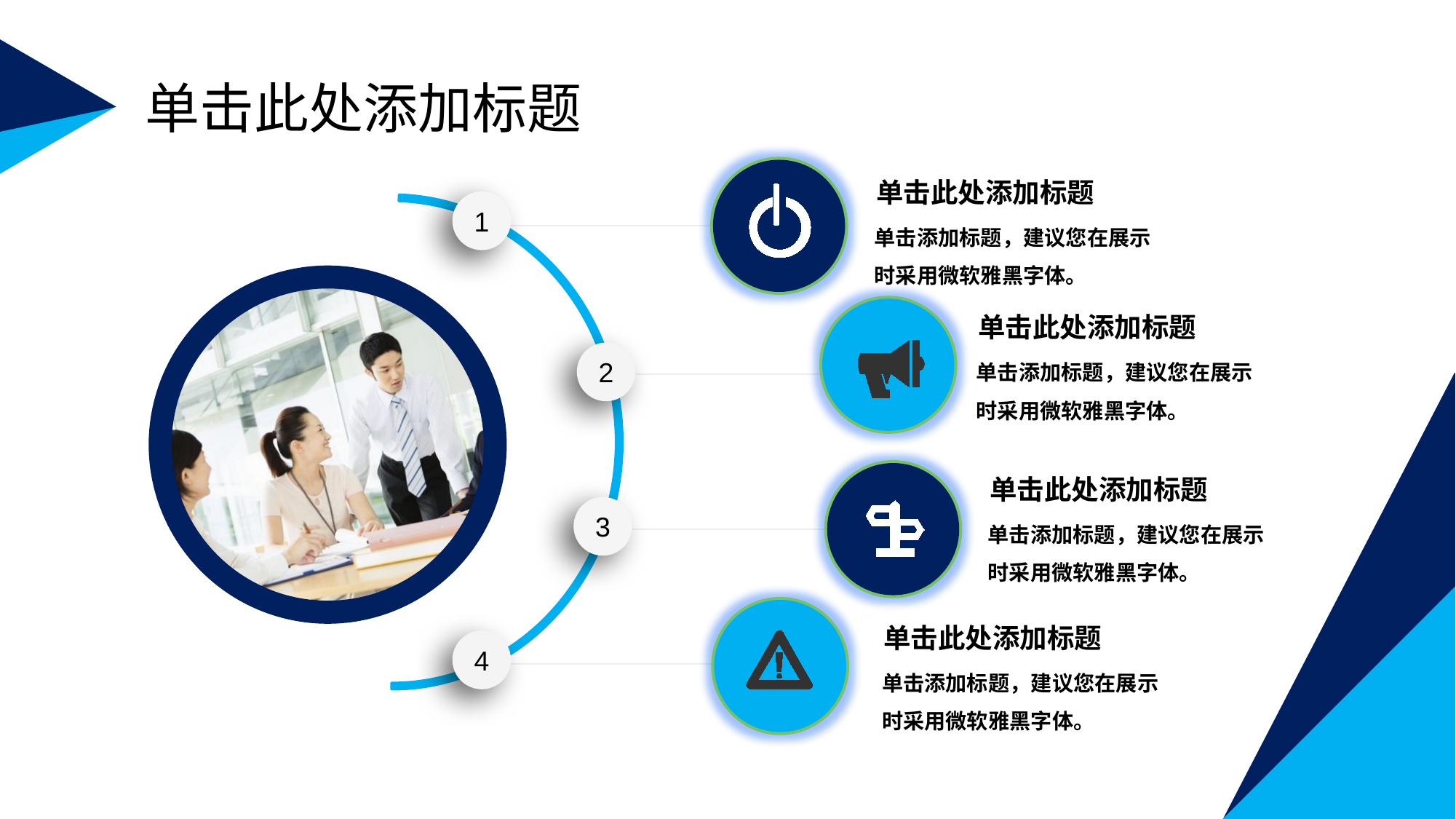

单击此处添加标题

单击此处添加标题

1

单击添加标题，建议您在展示时采用微软雅黑字体。

单击此处添加标题

单击添加标题，建议您在展示时采用微软雅黑字体。
2

单击此处添加标题

3

单击添加标题，建议您在展示时采用微软雅黑字体。

单击此处添加标题

4
单击添加标题，建议您在展示时采用微软雅黑字体。